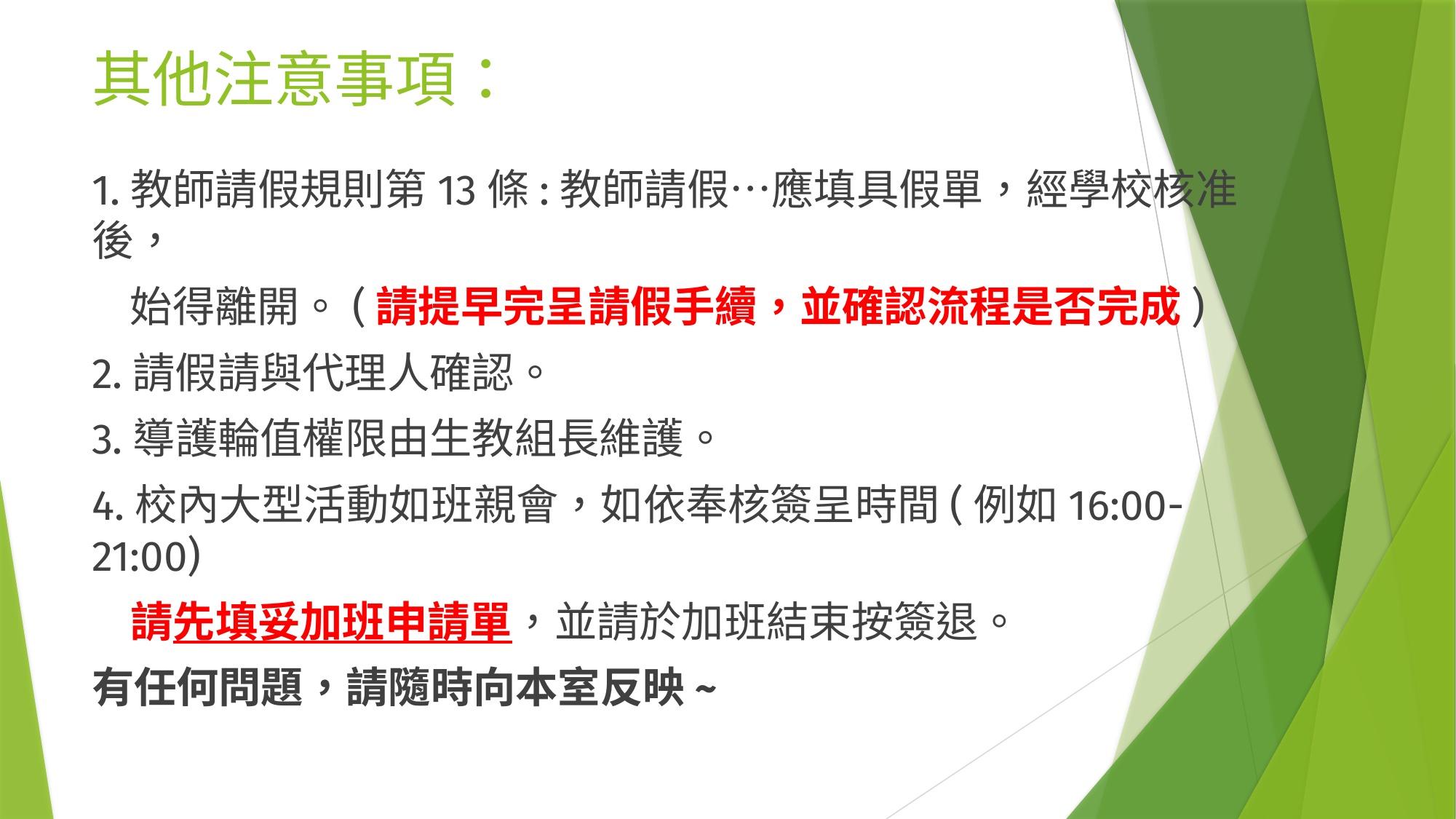

# 其他注意事項：
1.教師請假規則第13條:教師請假…應填具假單，經學校核准後，
   始得離開。(請提早完呈請假手續，並確認流程是否完成)
2.請假請與代理人確認。
3.導護輪值權限由生教組長維護。
4.校內大型活動如班親會，如依奉核簽呈時間(例如16:00-21:00)
   請先填妥加班申請單，並請於加班結束按簽退。
有任何問題，請隨時向本室反映~